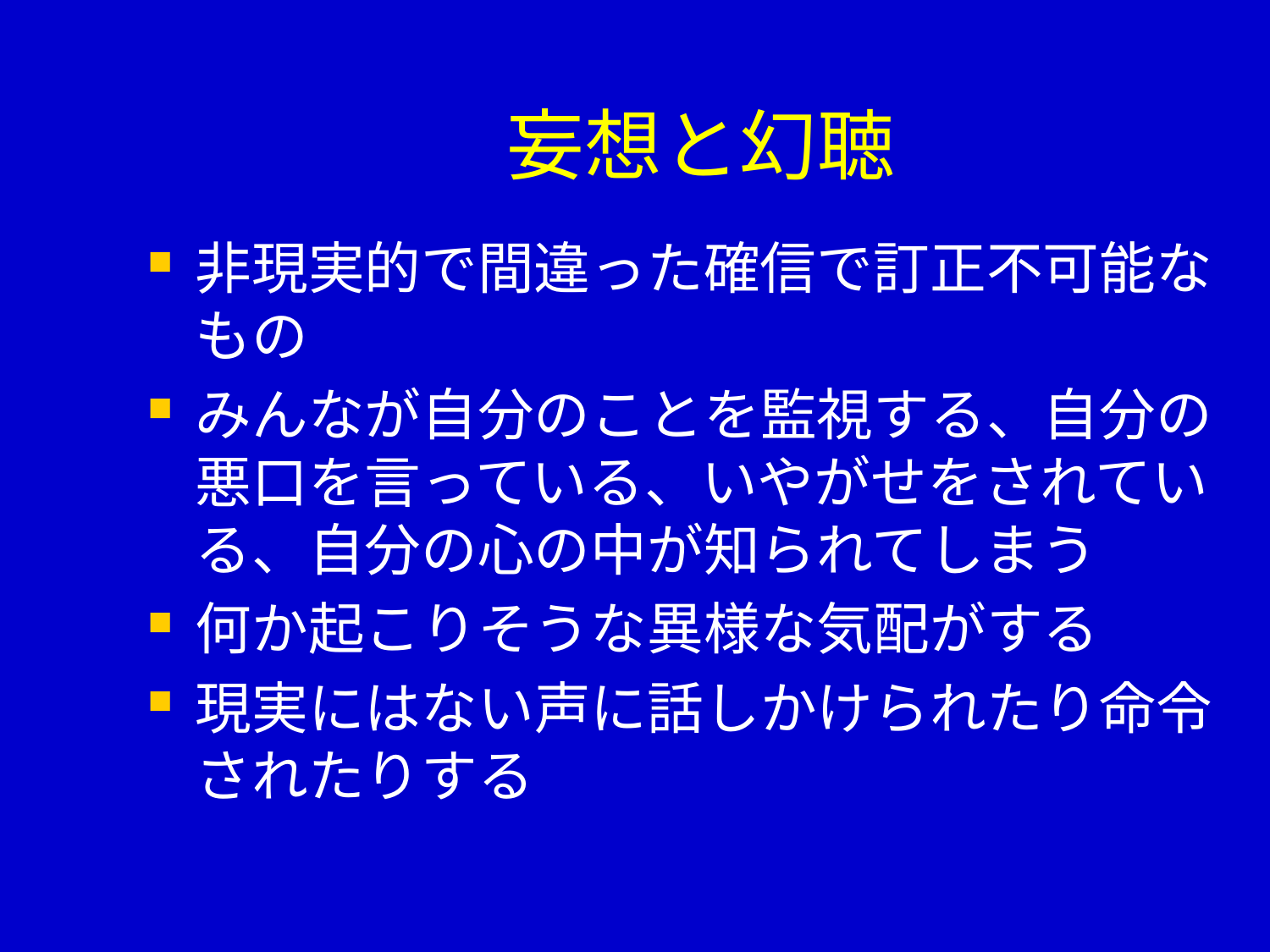

# 妄想と幻聴
非現実的で間違った確信で訂正不可能なもの
みんなが自分のことを監視する、自分の悪口を言っている、いやがせをされている、自分の心の中が知られてしまう
何か起こりそうな異様な気配がする
現実にはない声に話しかけられたり命令されたりする